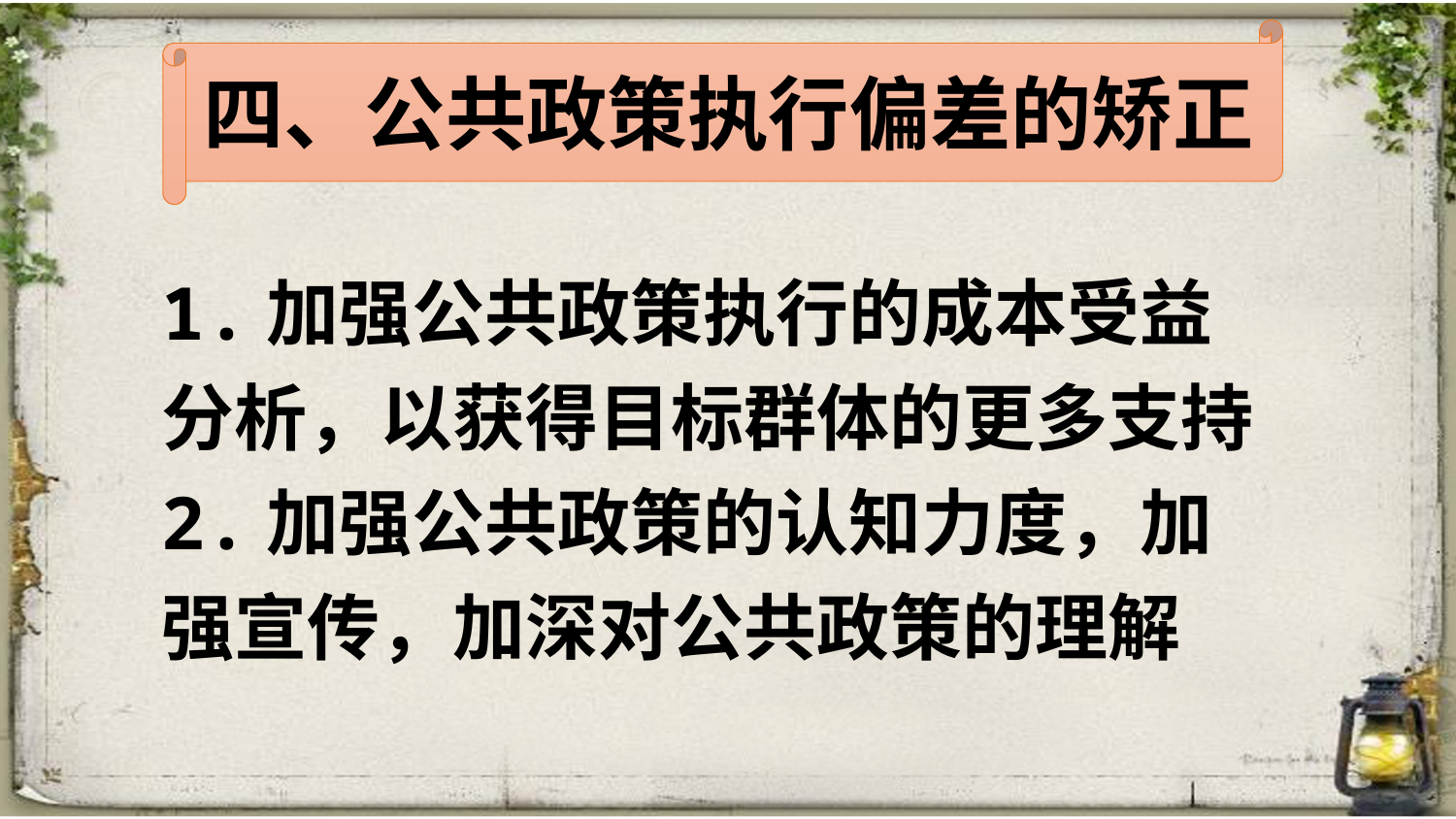

四、公共政策执行偏差的矫正
1.加强公共政策执行的成本受益分析，以获得目标群体的更多支持
2.加强公共政策的认知力度，加强宣传，加深对公共政策的理解